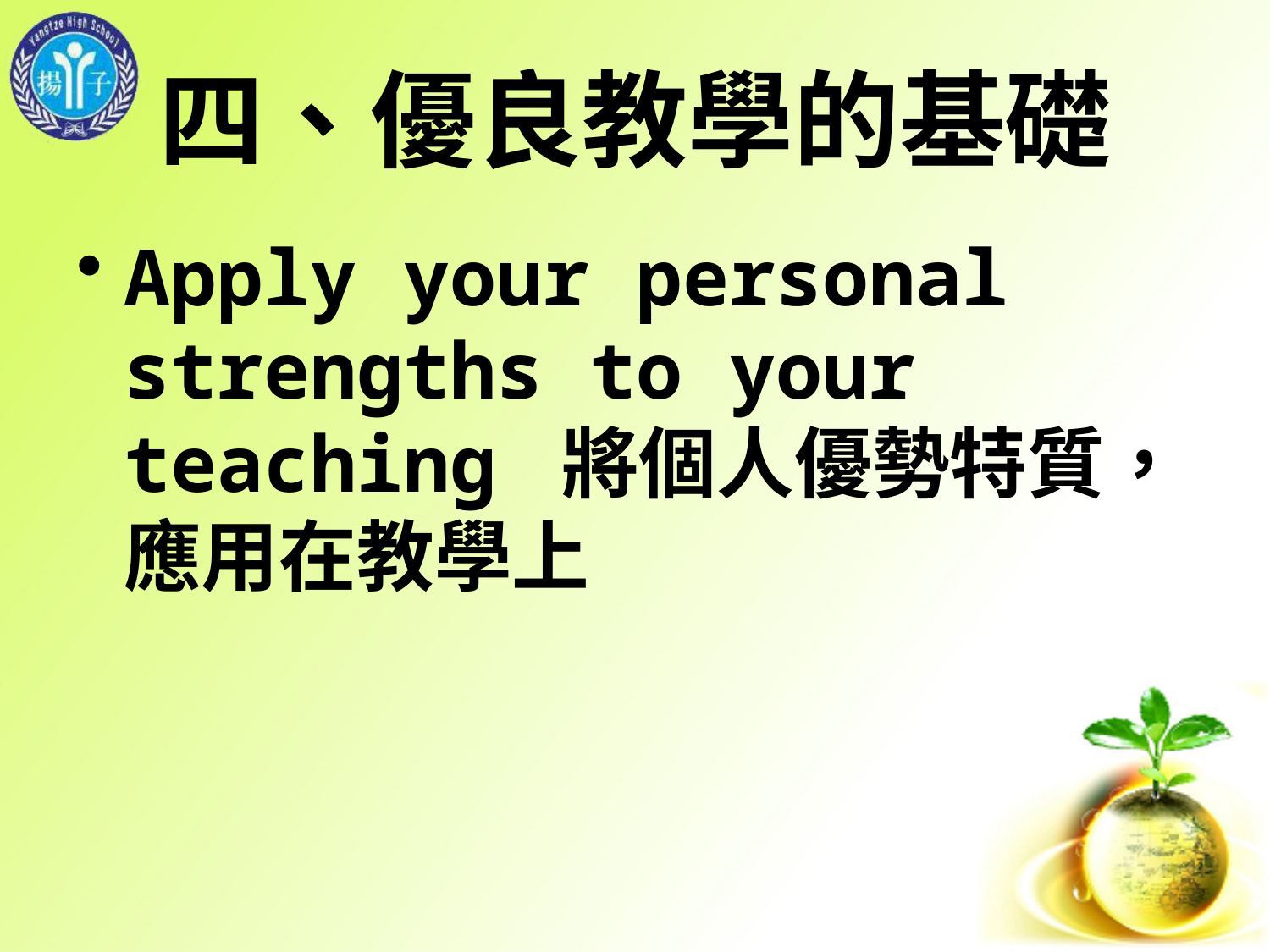

# 四、優良教學的基礎
Apply your personal strengths to your teaching 將個人優勢特質，應用在教學上